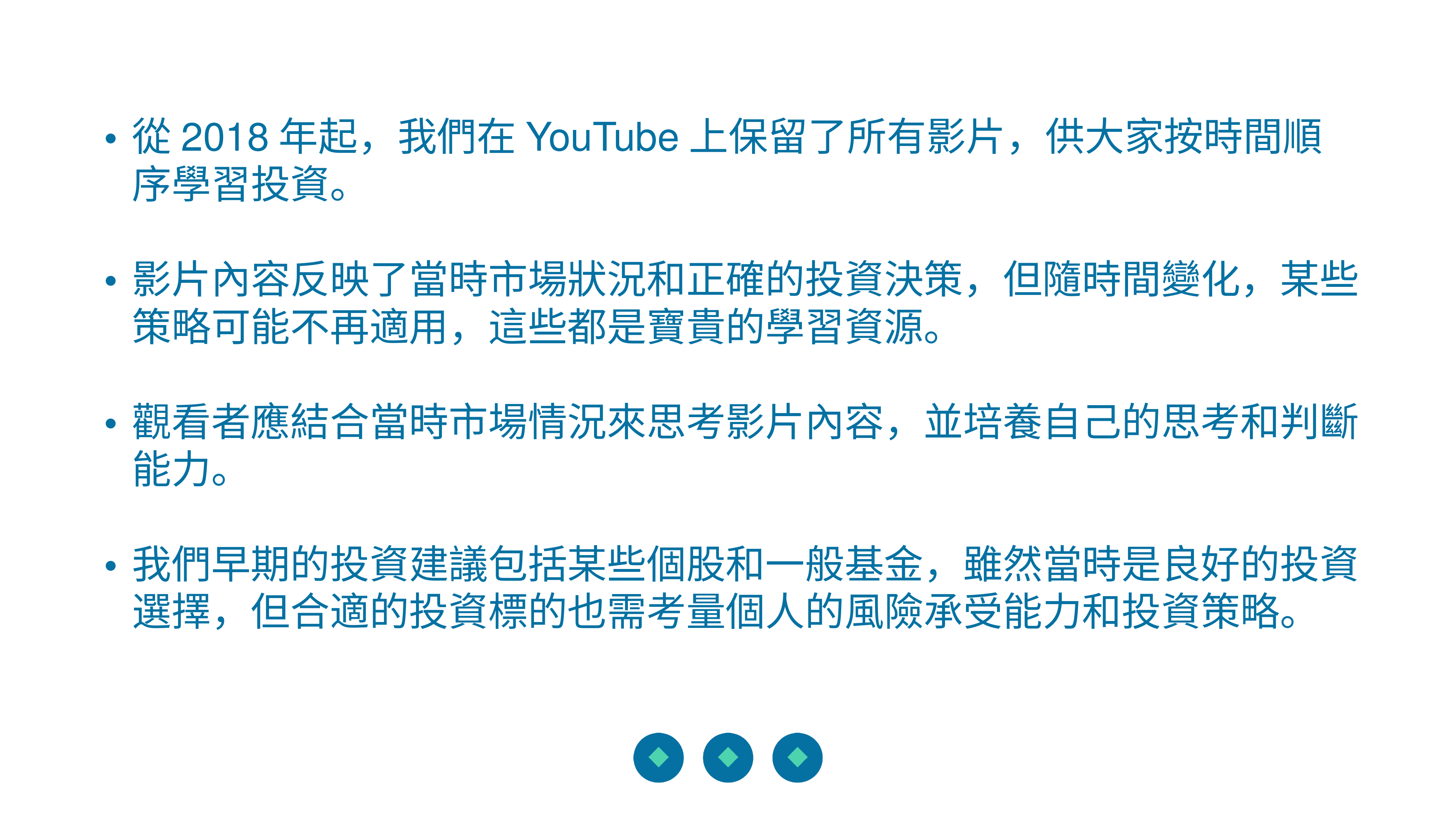

從2018年起，我們在YouTube上保留了所有影片，供大家按時間順序學習投資。

影片內容反映了當時市場狀況和正確的投資決策，但隨時間變化，某些策略可能不再適用，這些都是寶貴的學習資源。

觀看者應結合當時市場情況來思考影片內容，並培養自己的思考和判斷能力。

我們早期的投資建議包括某些個股和一般基金，雖然當時是良好的投資選擇，但合適的投資標的也需考量個人的風險承受能力和投資策略。